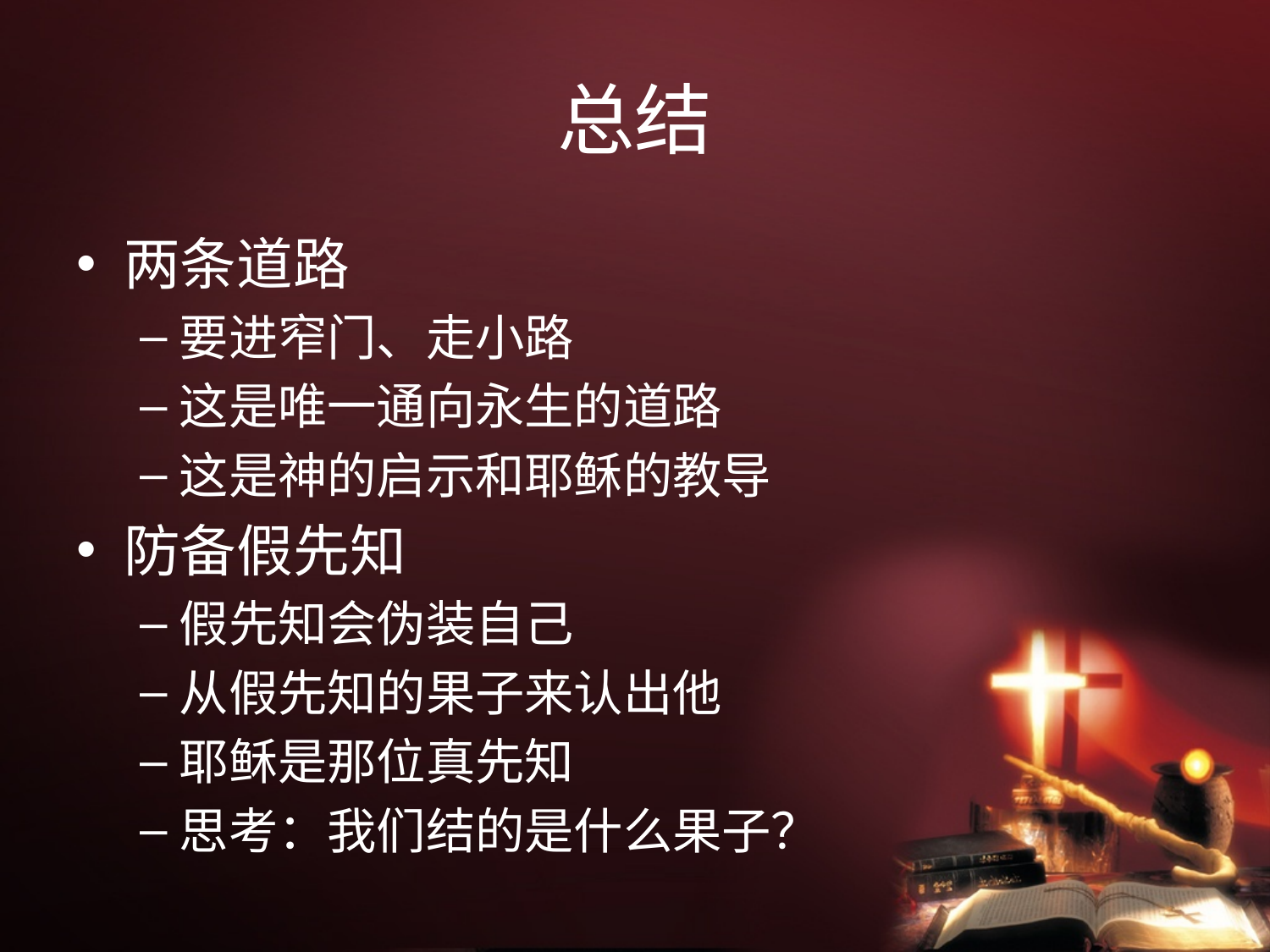

# 总结
两条道路
要进窄门、走小路
这是唯一通向永生的道路
这是神的启示和耶稣的教导
防备假先知
假先知会伪装自己
从假先知的果子来认出他
耶稣是那位真先知
思考：我们结的是什么果子？